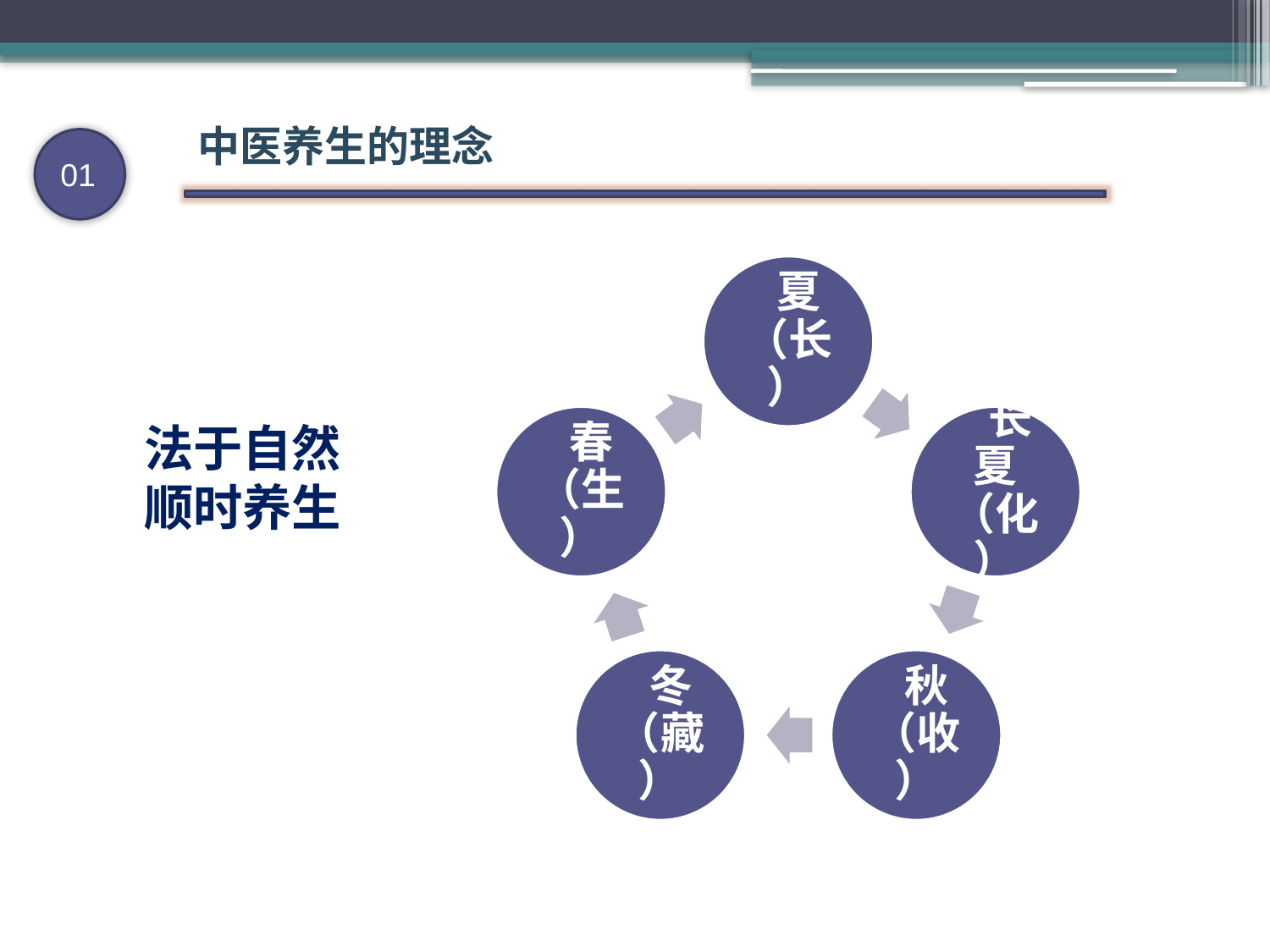

中医养生的理念
01

 夏（长）

  长夏（化）

 秋（收）

 冬（藏）

 春（生）

法于自然
顺时养生